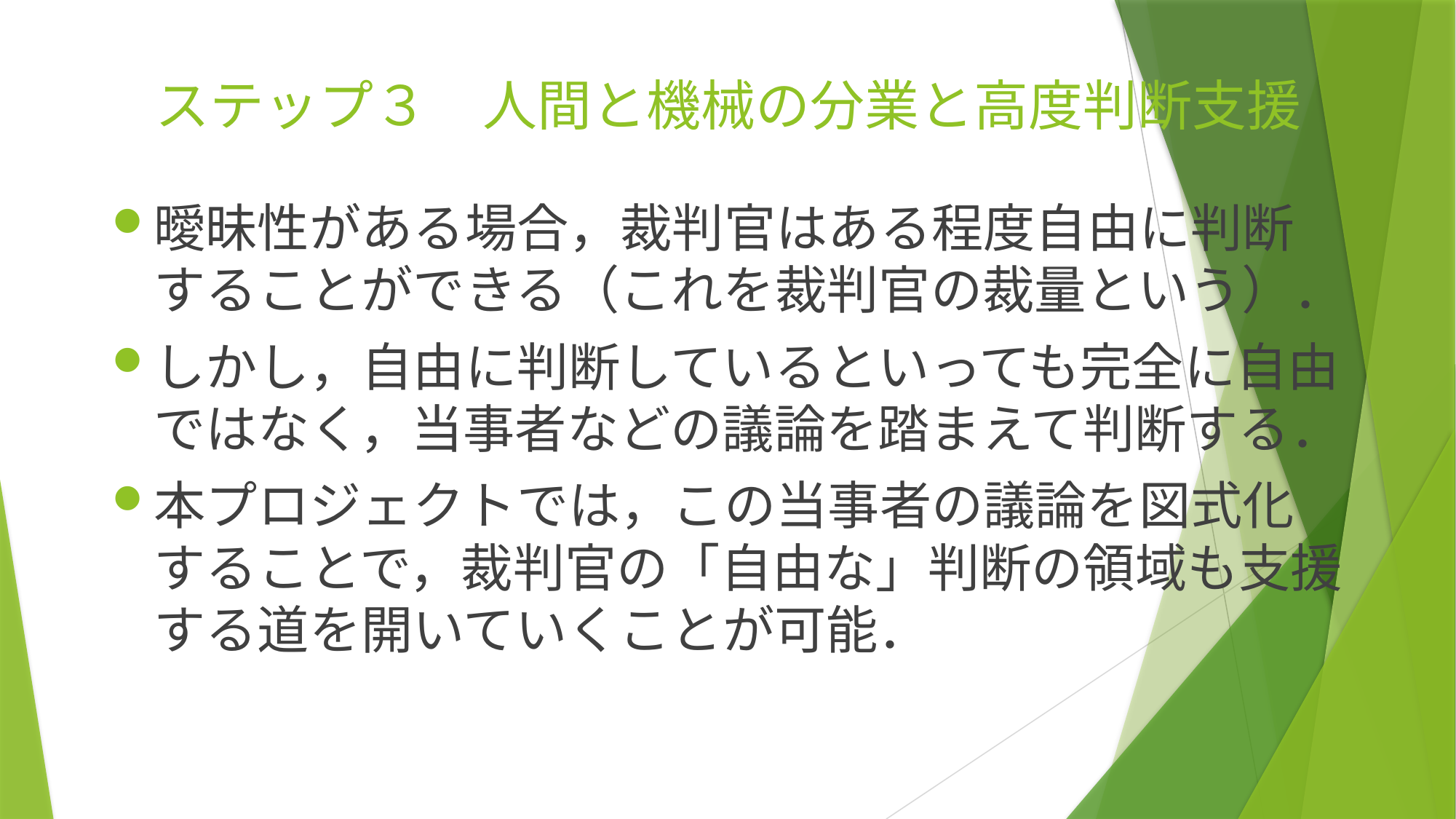

# ステップ３　人間と機械の分業と高度判断支援
曖昧性がある場合，裁判官はある程度自由に判断することができる（これを裁判官の裁量という）．
しかし，自由に判断しているといっても完全に自由ではなく，当事者などの議論を踏まえて判断する．
本プロジェクトでは，この当事者の議論を図式化することで，裁判官の「自由な」判断の領域も支援する道を開いていくことが可能．